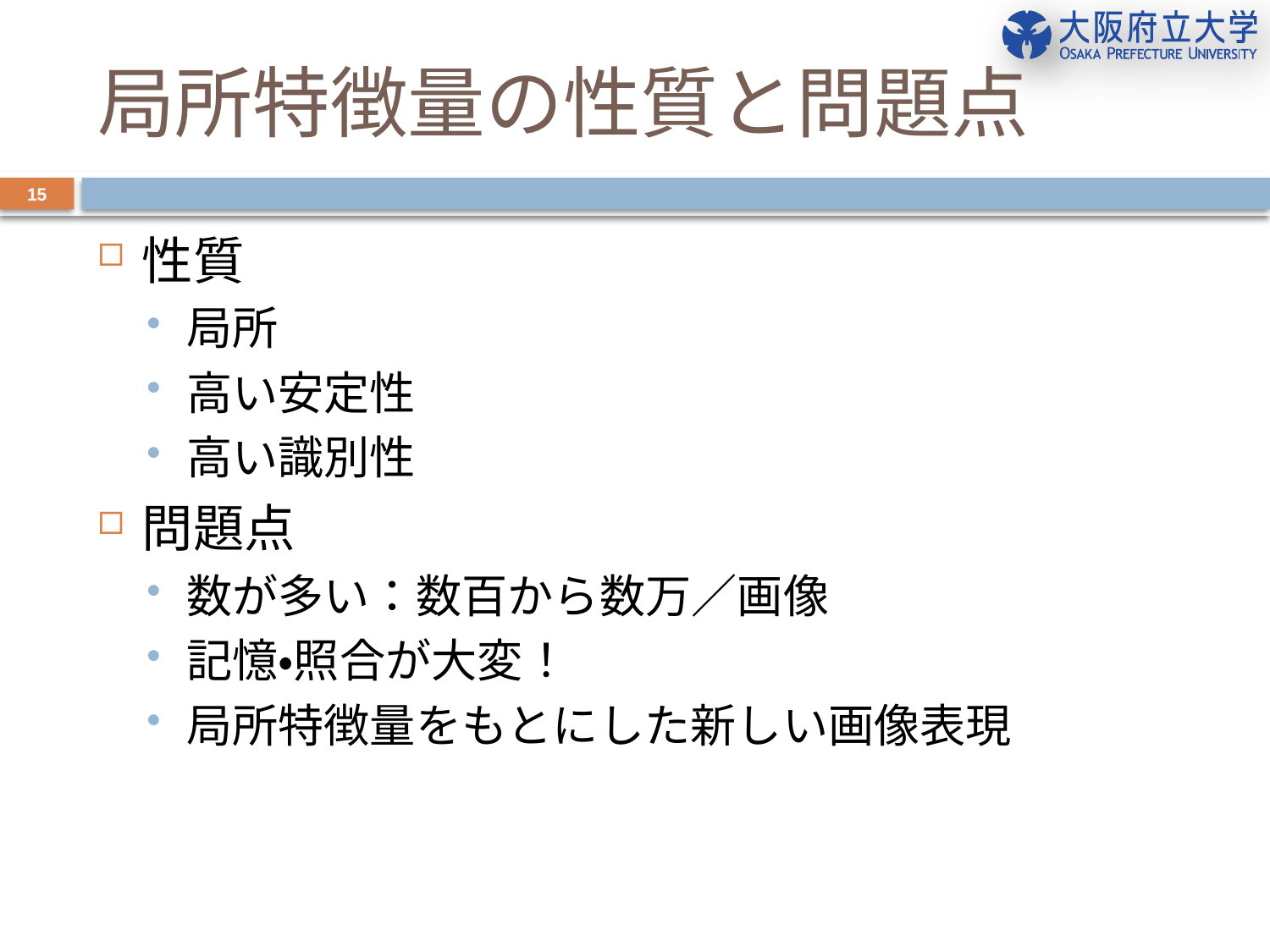

# 局所特徴量の性質と問題点
15
性質
局所
高い安定性
高い識別性
問題点
数が多い：数百から数万／画像
記憶・照合が大変！
局所特徴量をもとにした新しい画像表現